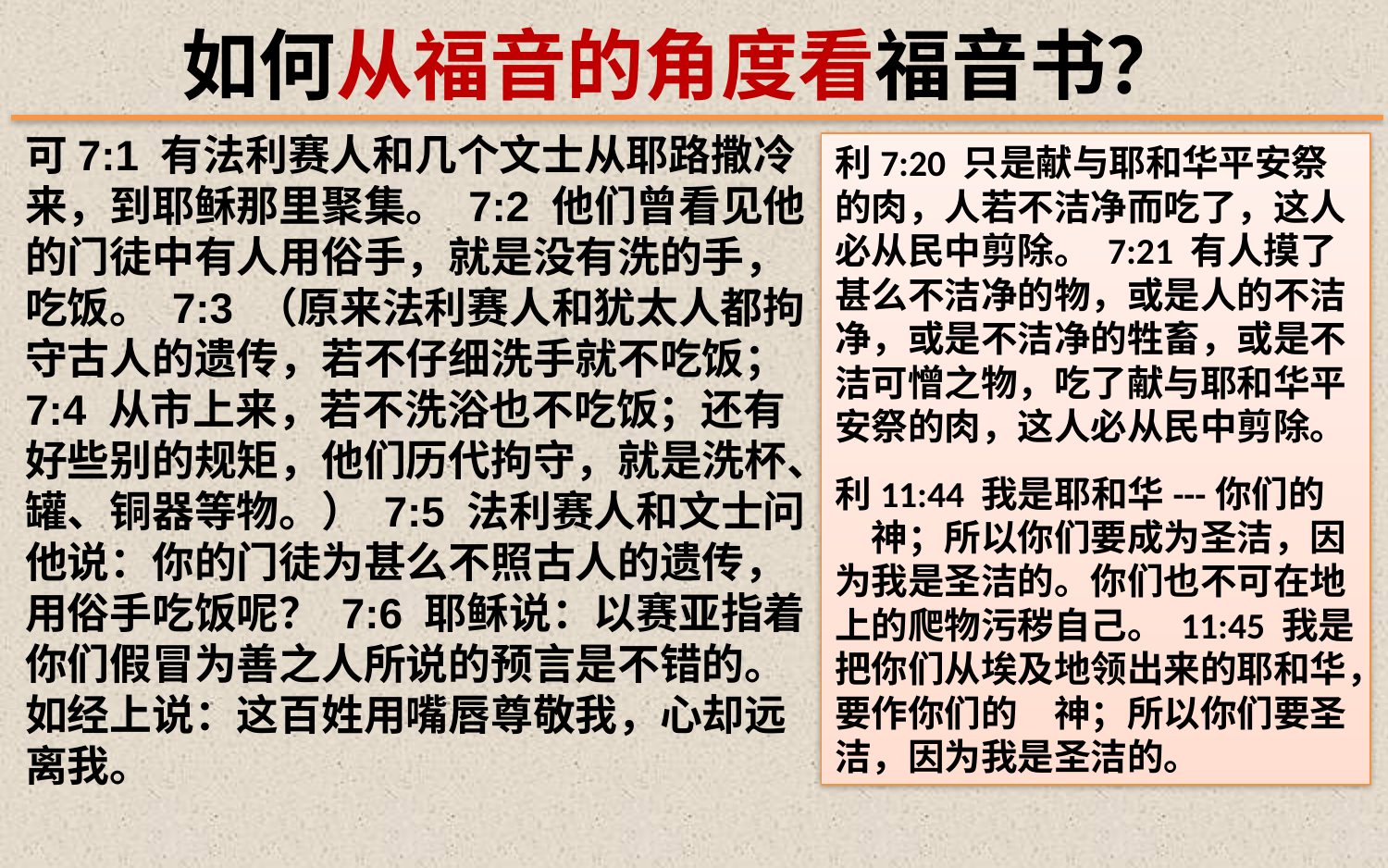

如何从福音的角度看福音书？
可7:1 有法利赛人和几个文士从耶路撒冷来，到耶稣那里聚集。 7:2 他们曾看见他的门徒中有人用俗手，就是没有洗的手，吃饭。 7:3 （原来法利赛人和犹太人都拘守古人的遗传，若不仔细洗手就不吃饭； 7:4 从市上来，若不洗浴也不吃饭；还有好些别的规矩，他们历代拘守，就是洗杯、罐、铜器等物。） 7:5 法利赛人和文士问他说：你的门徒为甚么不照古人的遗传，用俗手吃饭呢？ 7:6 耶稣说：以赛亚指着你们假冒为善之人所说的预言是不错的。如经上说：这百姓用嘴唇尊敬我，心却远离我。
利7:20 只是献与耶和华平安祭的肉，人若不洁净而吃了，这人必从民中剪除。 7:21 有人摸了甚么不洁净的物，或是人的不洁净，或是不洁净的牲畜，或是不洁可憎之物，吃了献与耶和华平安祭的肉，这人必从民中剪除。
利11:44 我是耶和华---你们的　神；所以你们要成为圣洁，因为我是圣洁的。你们也不可在地上的爬物污秽自己。 11:45 我是把你们从埃及地领出来的耶和华，要作你们的　神；所以你们要圣洁，因为我是圣洁的。